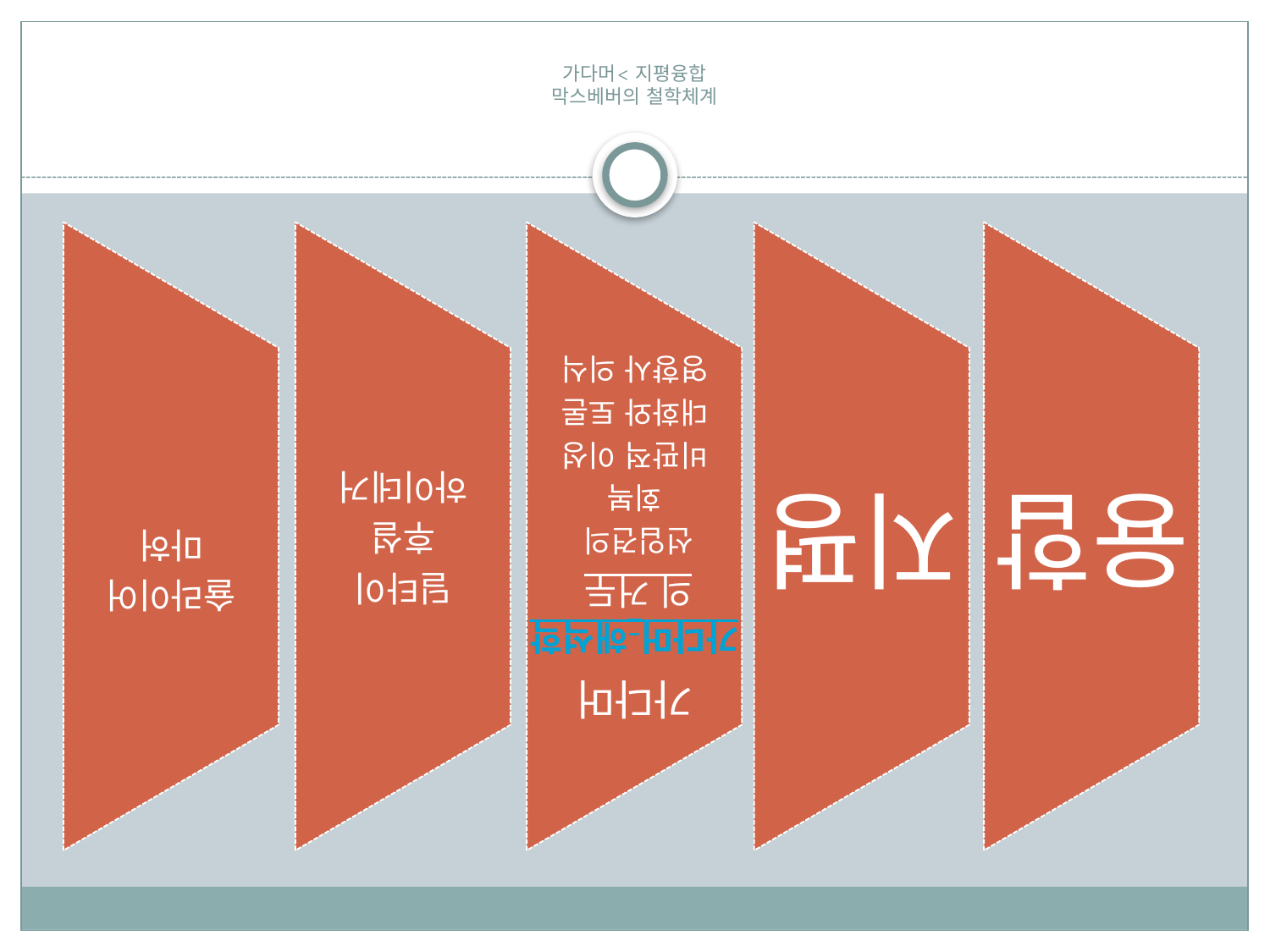

# 가다머< 지평융합 막스베버의 철학체계
슐라이어
마허

딜타이
후설
하이데거
가다머
가다머-해석학의 거두
선입견의
회복
비판적 이성
대화와 토론
영향사 의식
지평
융합